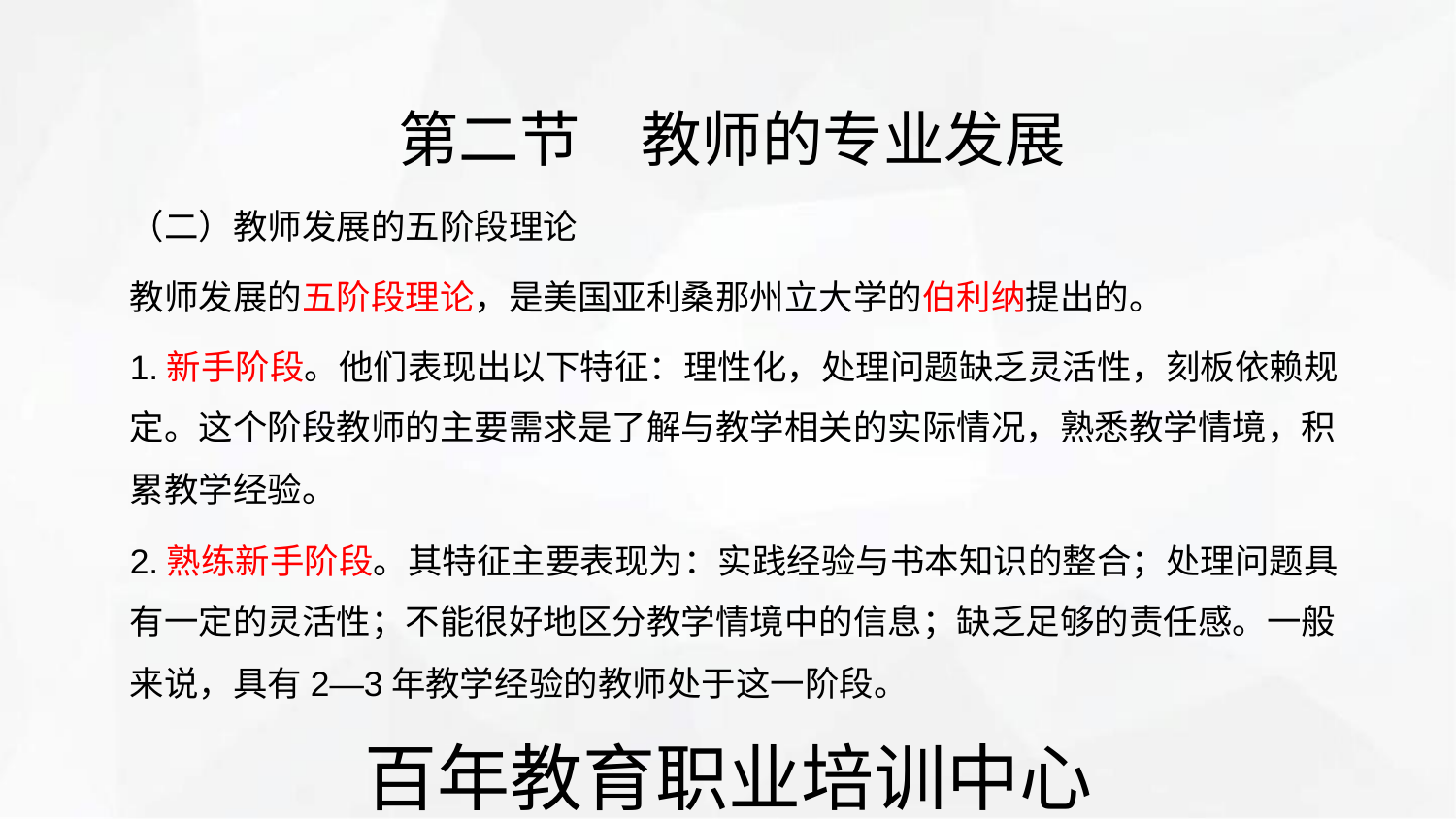

第二节　教师的专业发展
（二）教师发展的五阶段理论
教师发展的五阶段理论，是美国亚利桑那州立大学的伯利纳提出的。
1.新手阶段。他们表现出以下特征：理性化，处理问题缺乏灵活性，刻板依赖规
定。这个阶段教师的主要需求是了解与教学相关的实际情况，熟悉教学情境，积
累教学经验。
2.熟练新手阶段。其特征主要表现为：实践经验与书本知识的整合；处理问题具
有一定的灵活性；不能很好地区分教学情境中的信息；缺乏足够的责任感。一般
来说，具有2—3年教学经验的教师处于这一阶段。
百年教育职业培训中心